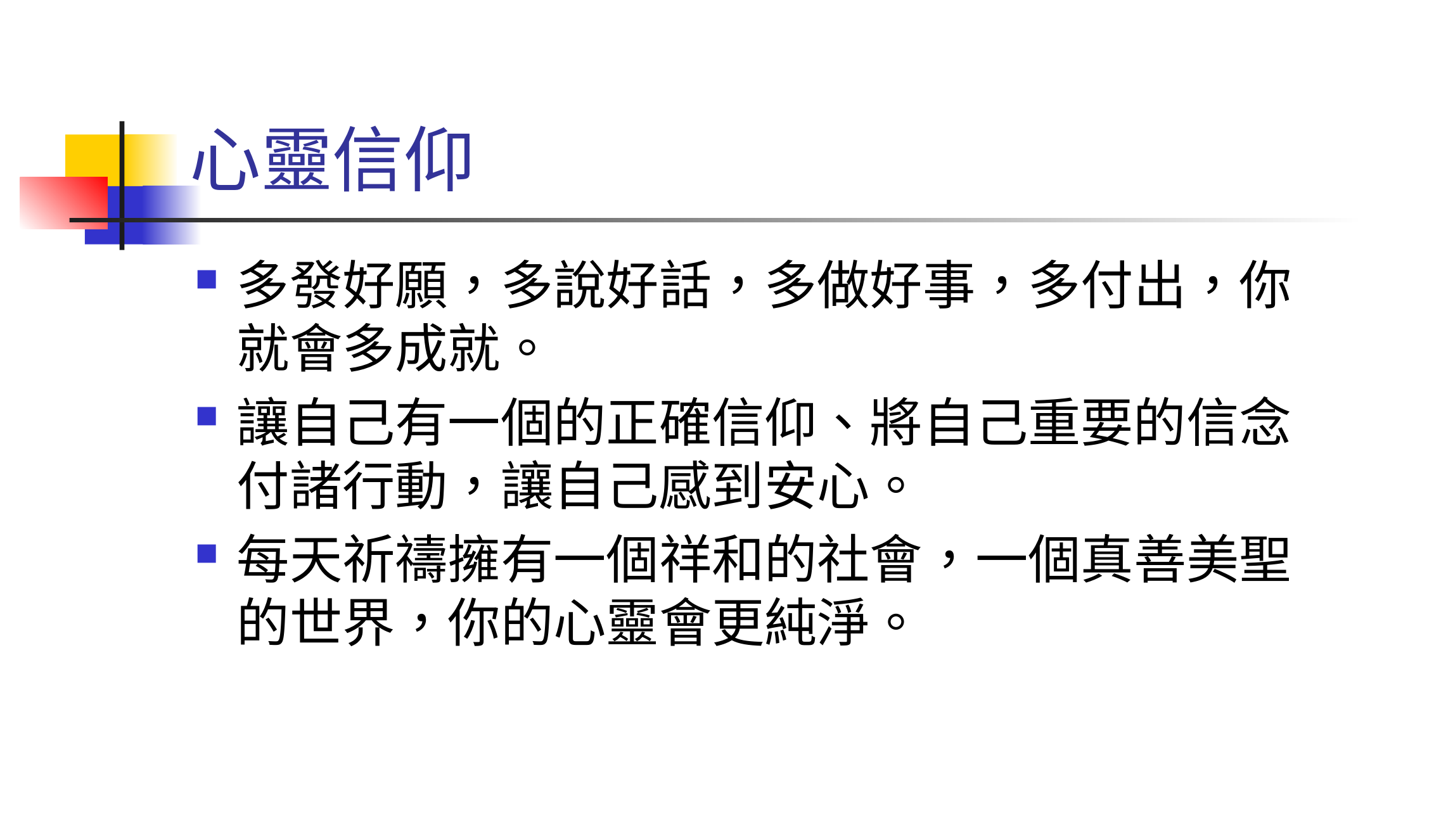

# 心靈信仰
多發好願，多說好話，多做好事，多付出，你就會多成就。
讓自己有一個的正確信仰、將自己重要的信念付諸行動，讓自己感到安心。
每天祈禱擁有一個祥和的社會，一個真善美聖的世界，你的心靈會更純淨。